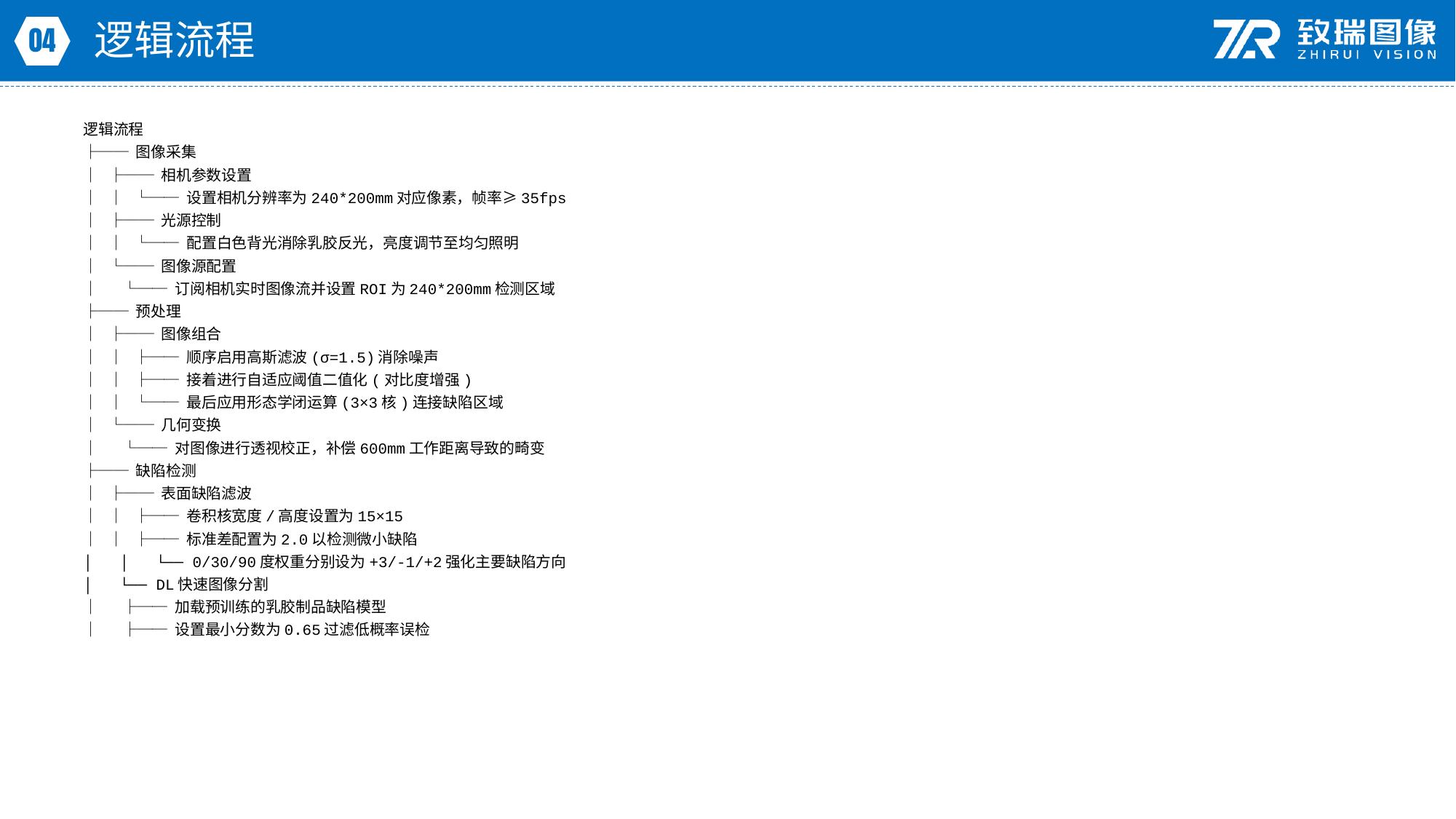

逻辑流程
04

逻辑流程
├── 图像采集
│   ├── 相机参数设置
│   │   └── 设置相机分辨率为240*200mm对应像素，帧率≥35fps
│   ├── 光源控制
│   │   └── 配置白色背光消除乳胶反光，亮度调节至均匀照明
│   └── 图像源配置
│       └── 订阅相机实时图像流并设置ROI为240*200mm检测区域
├── 预处理
│   ├── 图像组合
│   │   ├── 顺序启用高斯滤波(σ=1.5)消除噪声
│   │   ├── 接着进行自适应阈值二值化(对比度增强)
│   │   └── 最后应用形态学闭运算(3×3核)连接缺陷区域
│   └── 几何变换
│       └── 对图像进行透视校正，补偿600mm工作距离导致的畸变
├── 缺陷检测
│   ├── 表面缺陷滤波
│   │   ├── 卷积核宽度/高度设置为15×15
│   │   ├── 标准差配置为2.0以检测微小缺陷
│   │   └── 0/30/90度权重分别设为+3/-1/+2强化主要缺陷方向
│   └── DL快速图像分割
│       ├── 加载预训练的乳胶制品缺陷模型
│       ├── 设置最小分数为0.65过滤低概率误检